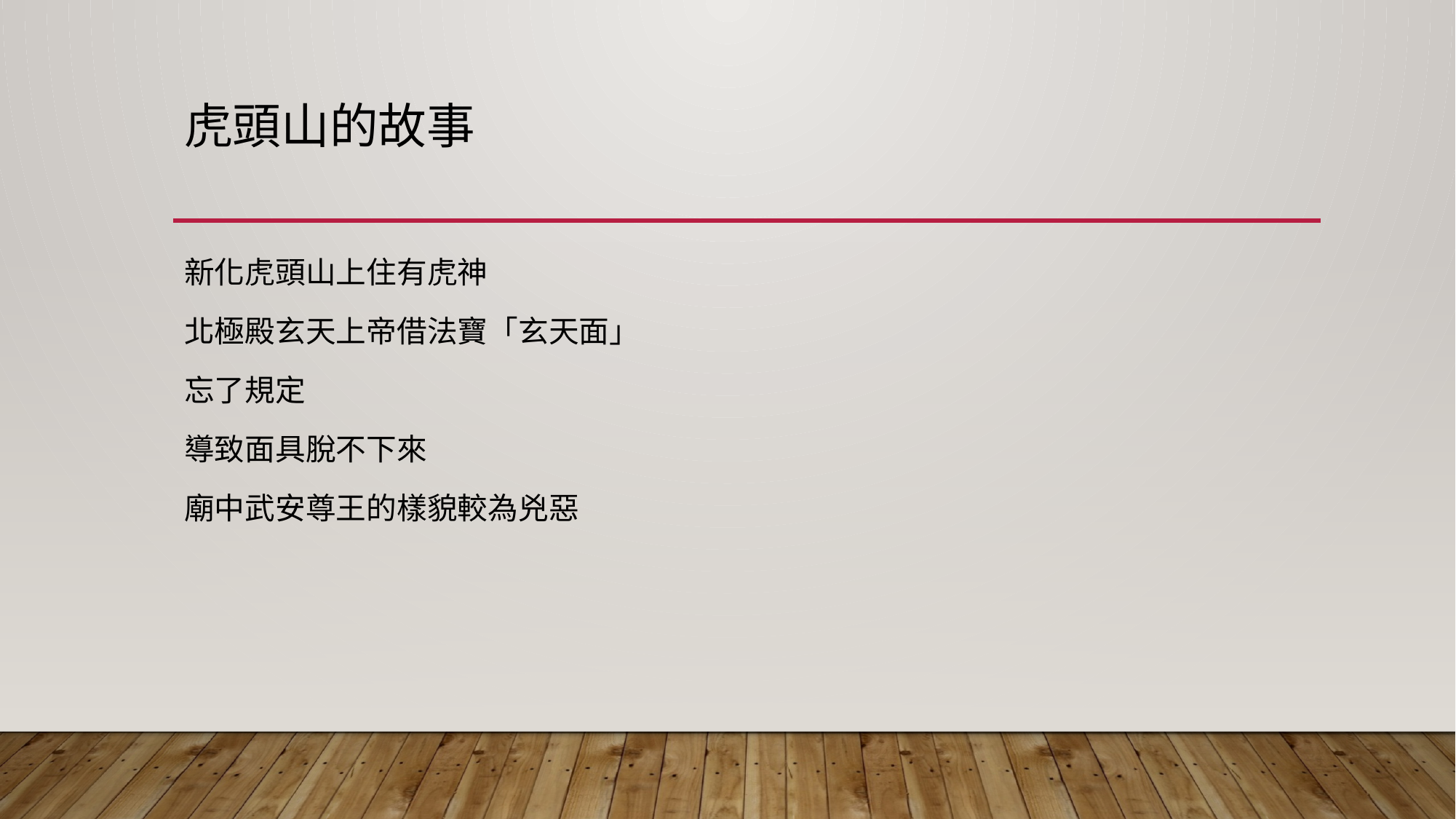

# 虎頭山的故事
新化虎頭山上住有虎神
北極殿玄天上帝借法寶「玄天面」
忘了規定
導致面具脫不下來
廟中武安尊王的樣貌較為兇惡